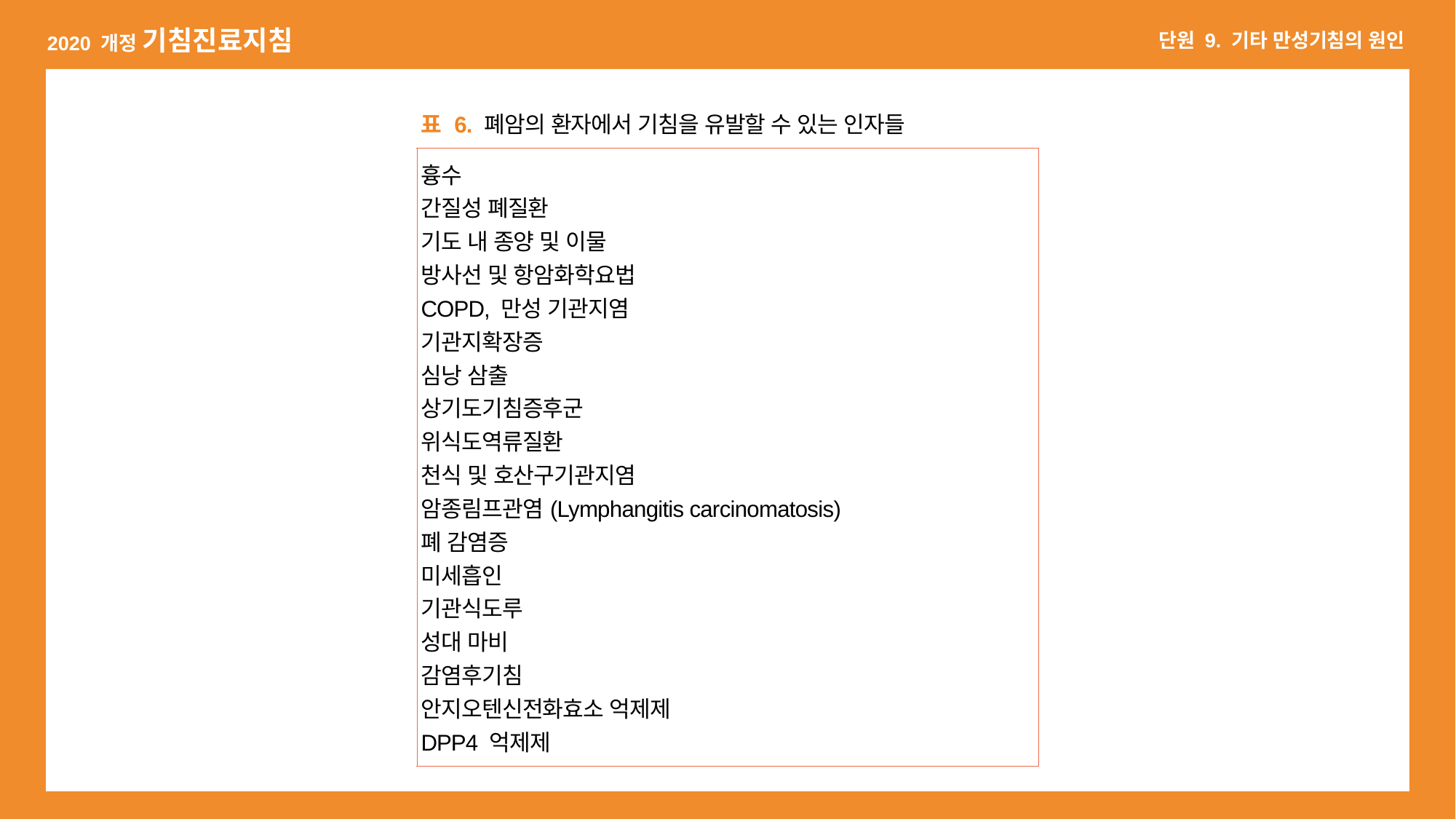

| 표 6. 폐암의 환자에서 기침을 유발할 수 있는 인자들 |
| --- |
| 흉수 간질성 폐질환 기도 내 종양 및 이물 방사선 및 항암화학요법 COPD, 만성 기관지염 기관지확장증 심낭 삼출 상기도기침증후군 위식도역류질환 천식 및 호산구기관지염 암종림프관염(Lymphangitis carcinomatosis) 폐 감염증 미세흡인 기관식도루 성대 마비 감염후기침 안지오텐신전화효소 억제제 DPP4 억제제 |